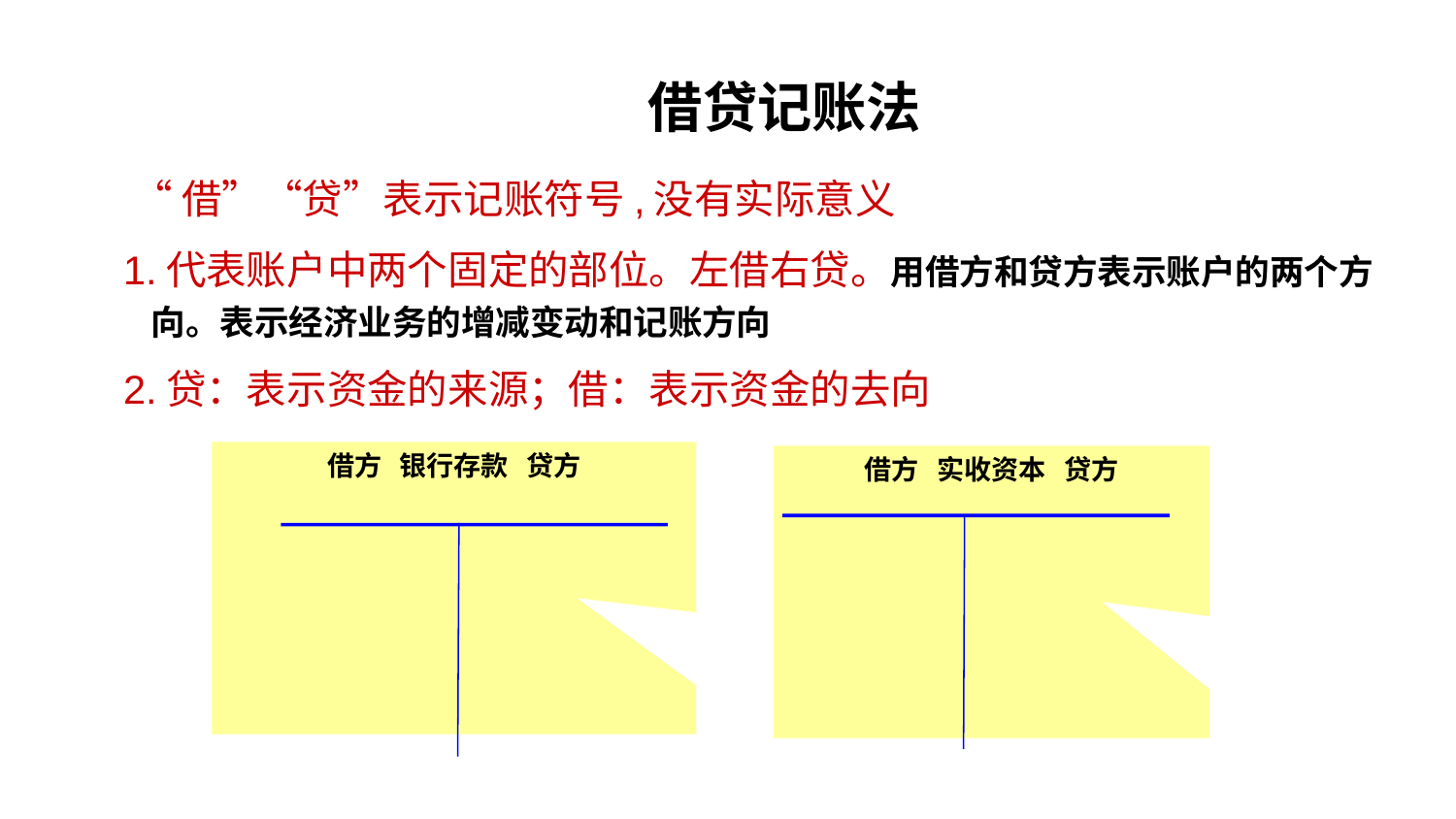

# 借贷记账法
 “借”“贷”表示记账符号,没有实际意义
1.代表账户中两个固定的部位。左借右贷。用借方和贷方表示账户的两个方向。表示经济业务的增减变动和记账方向
2.贷：表示资金的来源；借：表示资金的去向

借方   银行存款   贷方
借方   实收资本   贷方